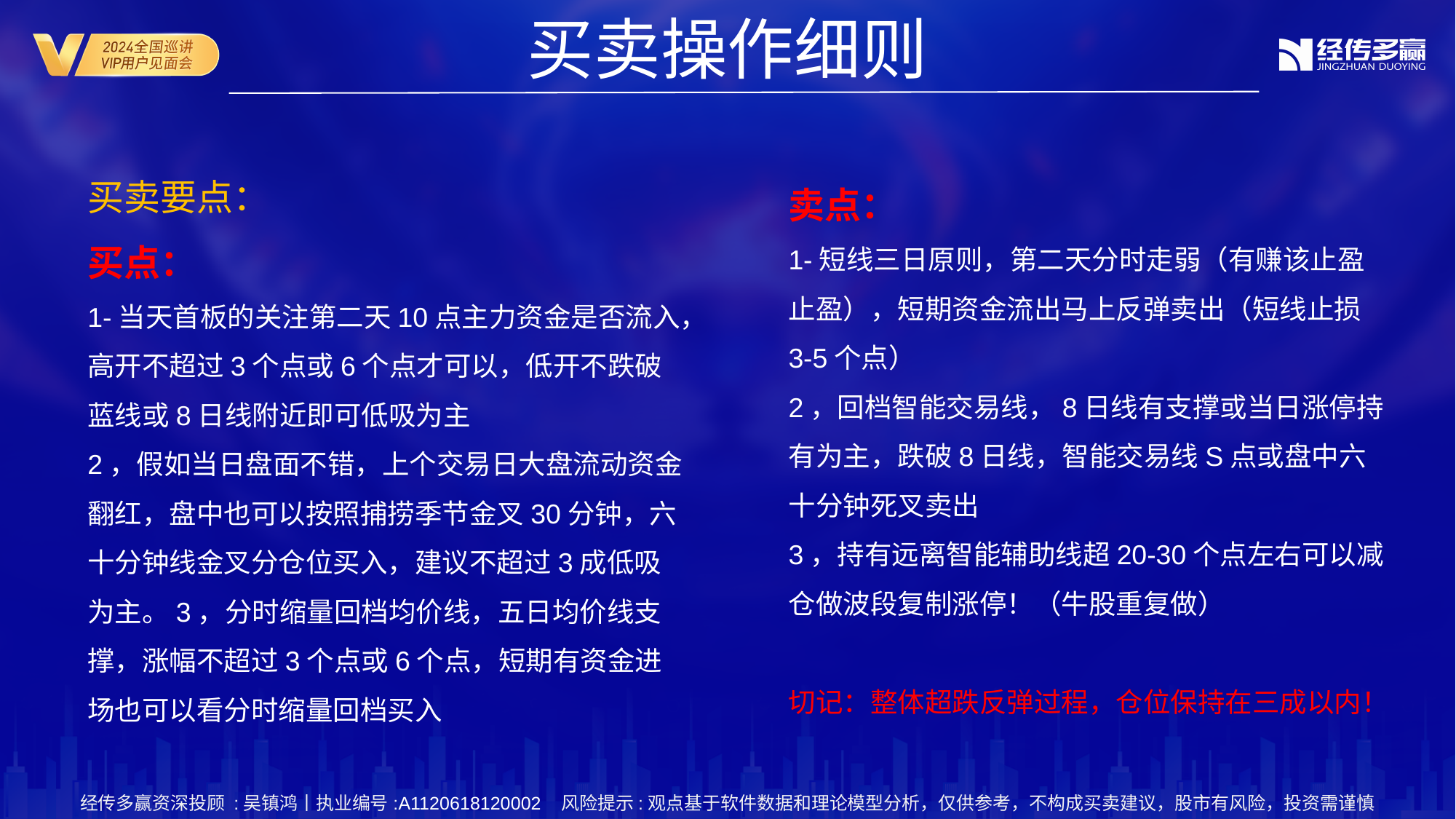

买卖操作细则
买卖要点：
买点：
1-当天首板的关注第二天10点主力资金是否流入，高开不超过3个点或6个点才可以，低开不跌破蓝线或8日线附近即可低吸为主
2，假如当日盘面不错，上个交易日大盘流动资金翻红，盘中也可以按照捕捞季节金叉30分钟，六十分钟线金叉分仓位买入，建议不超过3成低吸为主。3，分时缩量回档均价线，五日均价线支撑，涨幅不超过3个点或6个点，短期有资金进场也可以看分时缩量回档买入
卖点：
1-短线三日原则，第二天分时走弱（有赚该止盈止盈），短期资金流出马上反弹卖出（短线止损3-5个点）
2，回档智能交易线，8日线有支撑或当日涨停持有为主，跌破8日线，智能交易线S点或盘中六十分钟死叉卖出
3，持有远离智能辅助线超20-30个点左右可以减仓做波段复制涨停！（牛股重复做）

切记：整体超跌反弹过程，仓位保持在三成以内！